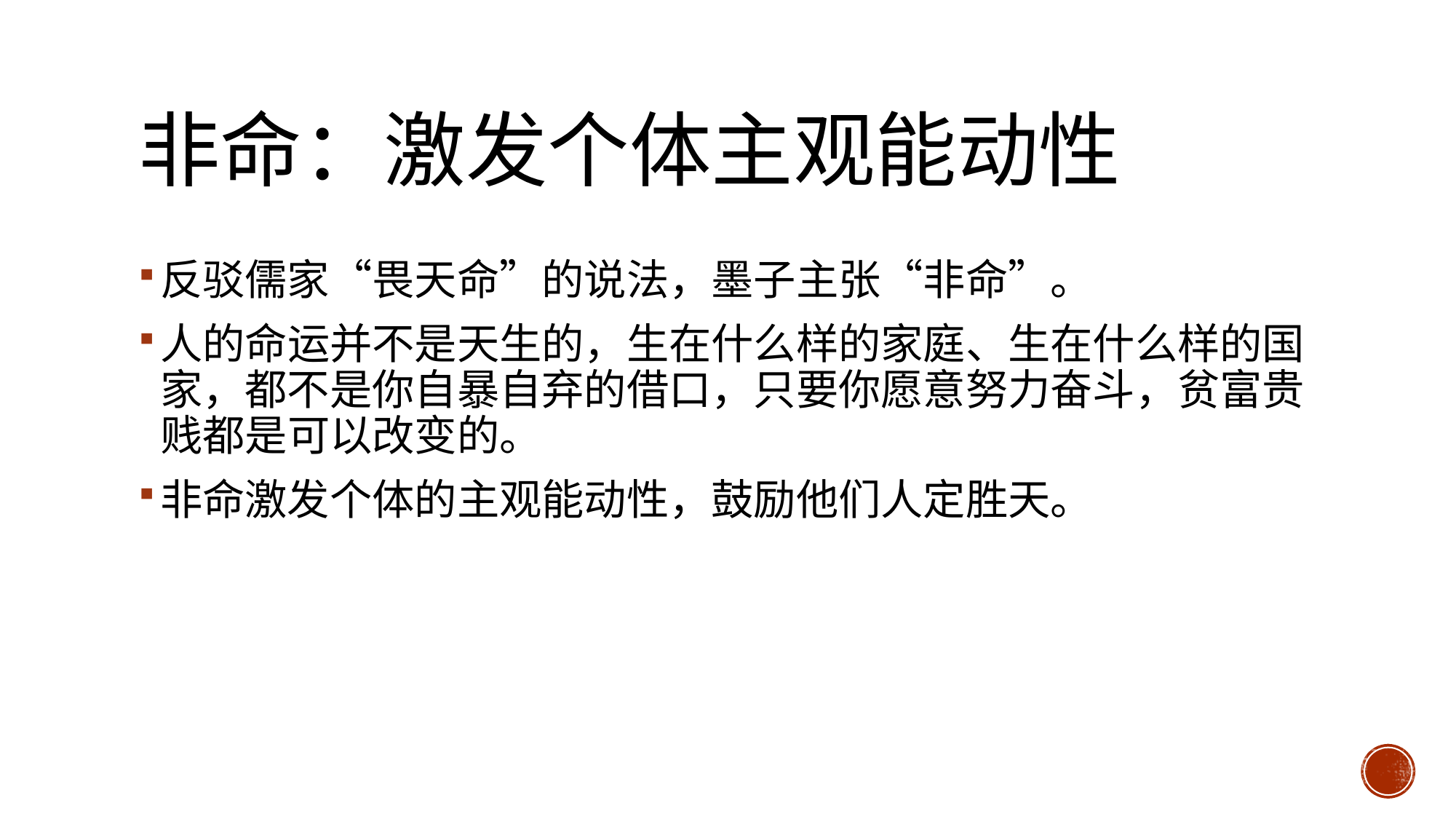

# 非命：激发个体主观能动性
反驳儒家“畏天命”的说法，墨子主张“非命”。
人的命运并不是天生的，生在什么样的家庭、生在什么样的国家，都不是你自暴自弃的借口，只要你愿意努力奋斗，贫富贵贱都是可以改变的。
非命激发个体的主观能动性，鼓励他们人定胜天。